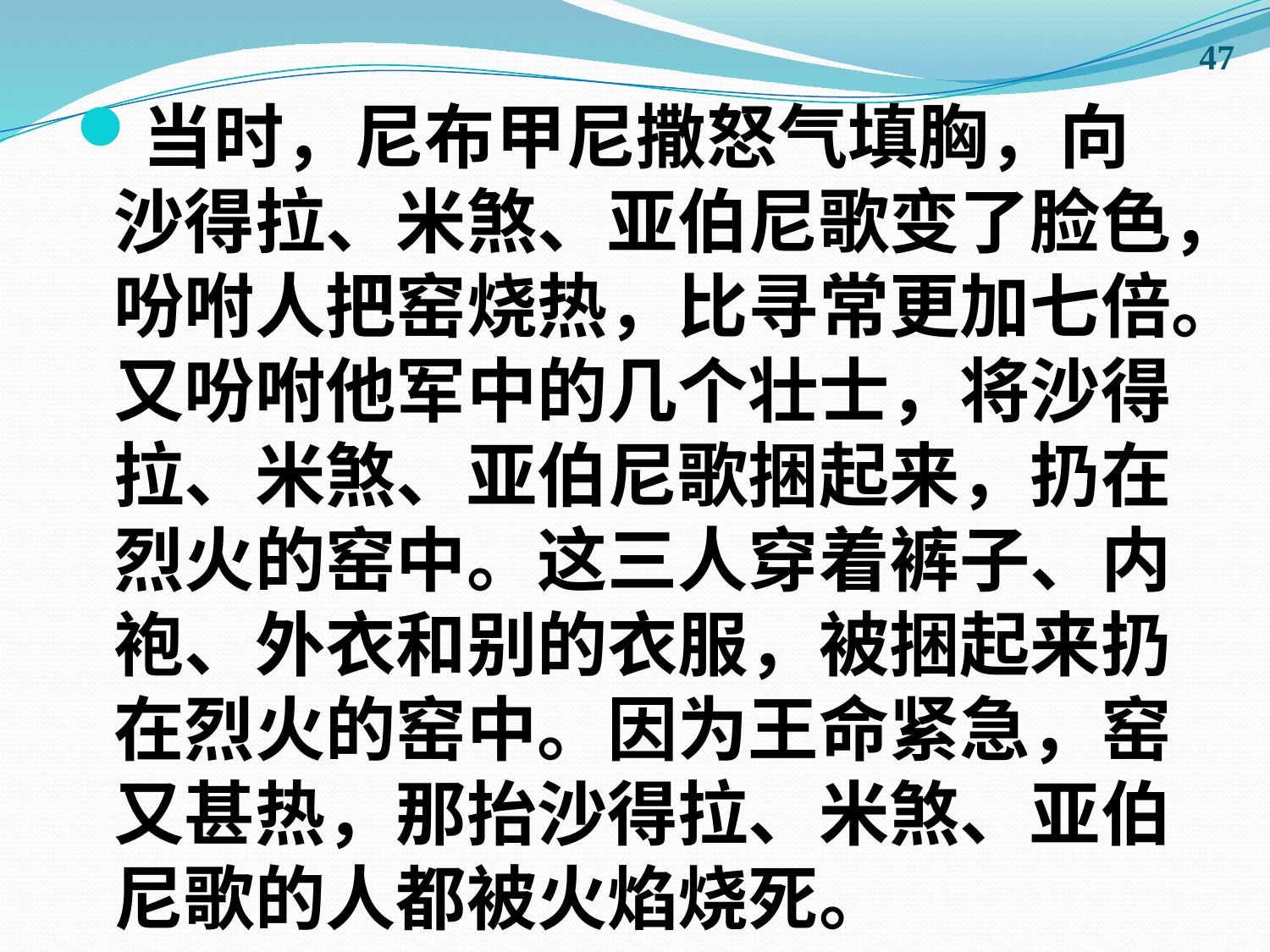

47
当时，尼布甲尼撒怒气填胸，向沙得拉、米煞、亚伯尼歌变了脸色，吩咐人把窑烧热，比寻常更加七倍。又吩咐他军中的几个壮士，将沙得拉、米煞、亚伯尼歌捆起来，扔在烈火的窑中。这三人穿着裤子、内袍、外衣和别的衣服，被捆起来扔在烈火的窑中。因为王命紧急，窑又甚热，那抬沙得拉、米煞、亚伯尼歌的人都被火焰烧死。